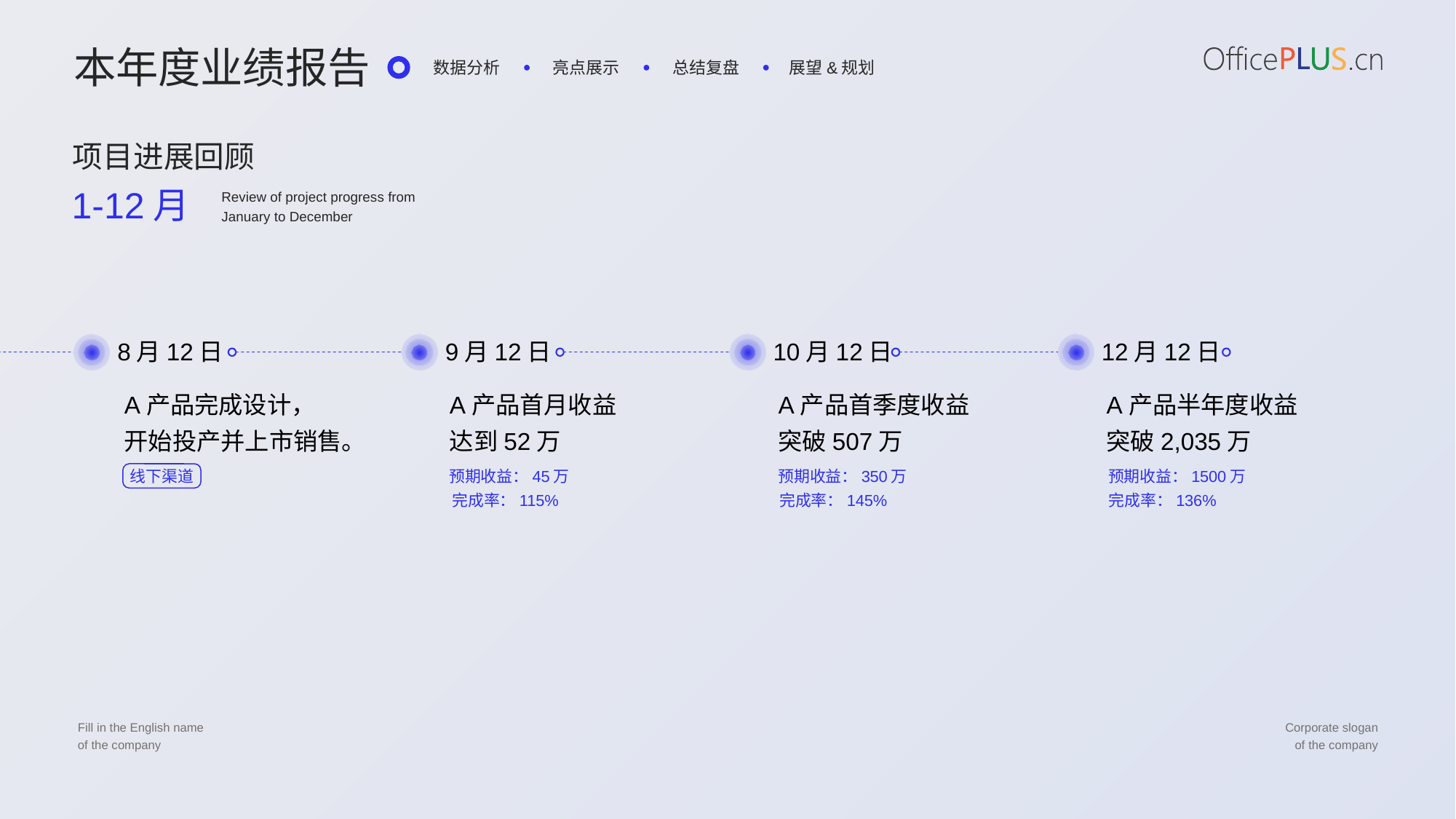

本年度业绩报告

数据分析
亮点展示
总结复盘
展望&规划

项目进展回顾
1-12月
Review of project progress from
January to December

1月12日

2月12日

A产品首月收益
达到52万

4月12日

A产品首季度收益
突破507万

7月12日

A产品半年度收益
突破2,035万

8月12日

9月12日

A产品首月收益
达到52万

10月12日

A产品首季度收益
突破507万

12月12日

A产品半年度收益
突破2,035万
A产品完成设计，
开始投产并上市销售。
A产品完成设计，
开始投产并上市销售。

线下渠道

线下渠道
预期收益：45万
预期收益：350万
预期收益：1500万
预期收益：45万
预期收益：350万
预期收益：1500万
完成率：115%
完成率：145%
完成率：136%
完成率：115%
完成率：145%
完成率：136%
Fill in the English name
of the company
Corporate slogan
of the company